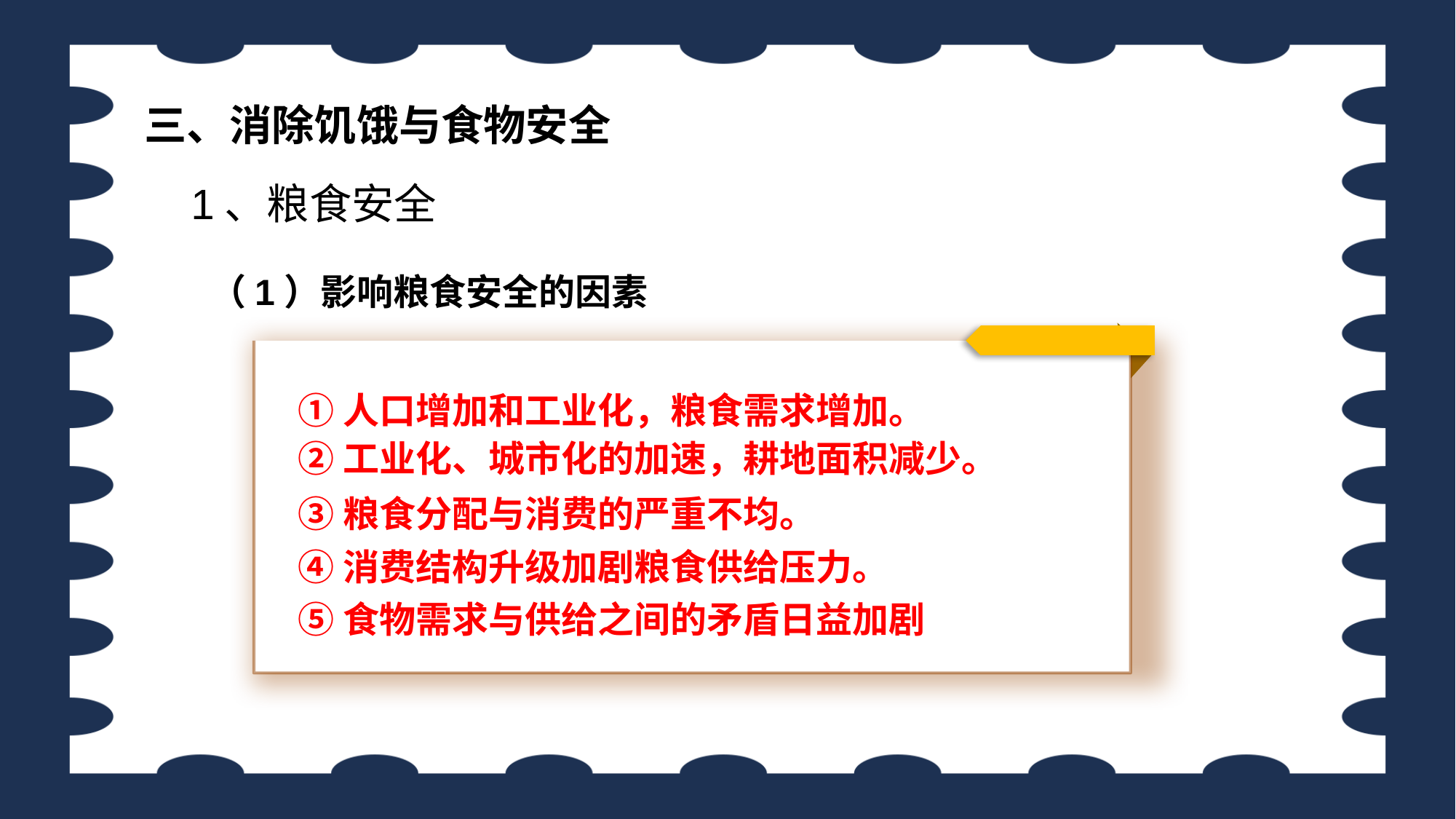

三、消除饥饿与食物安全
1、粮食安全
（1）影响粮食安全的因素

①人口增加和工业化，粮食需求增加。
②工业化、城市化的加速，耕地面积减少。
③粮食分配与消费的严重不均。
④消费结构升级加剧粮食供给压力。
⑤食物需求与供给之间的矛盾日益加剧